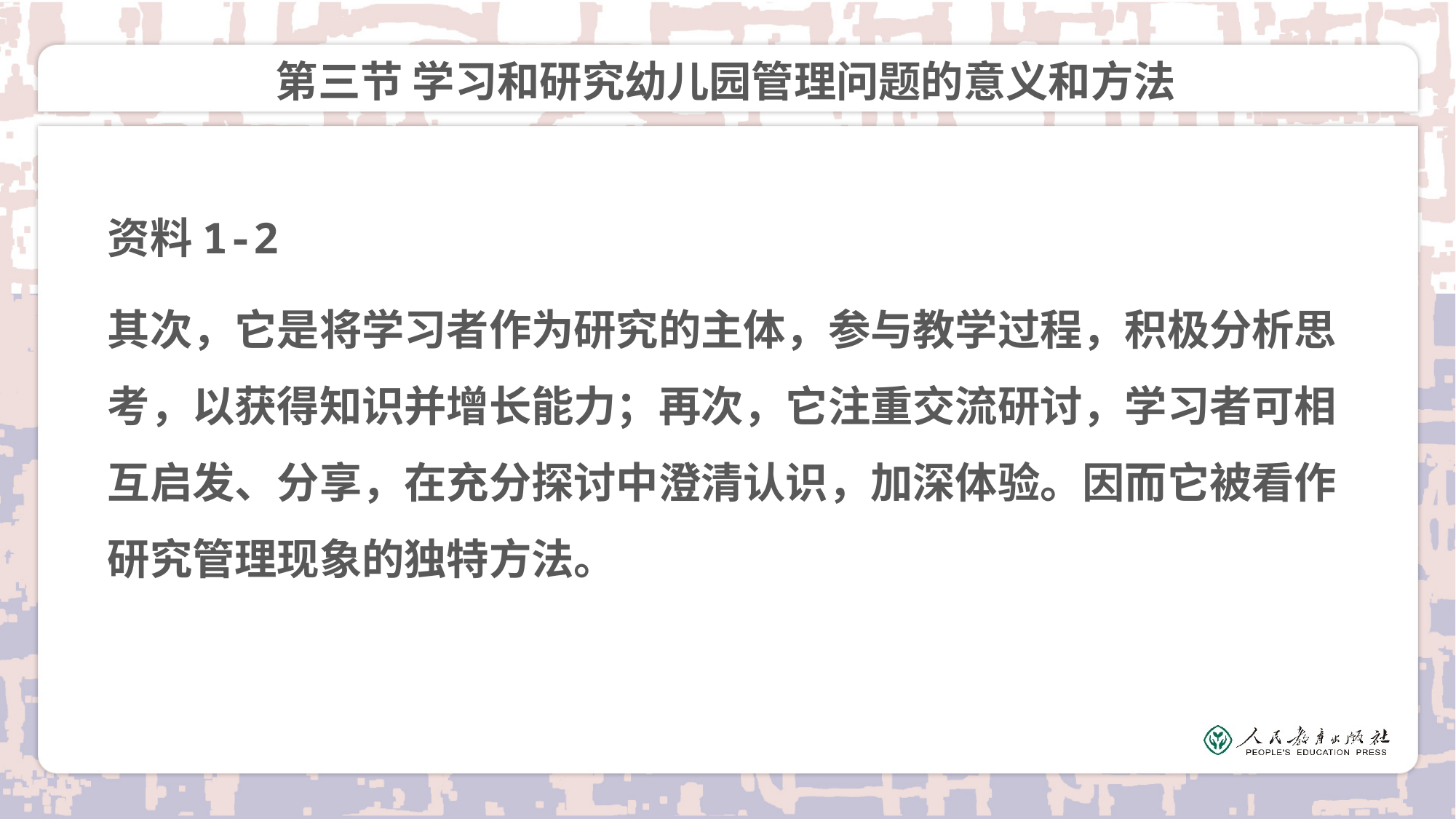

# 第三节 学习和研究幼儿园管理问题的意义和方法
资料1-2
其次，它是将学习者作为研究的主体，参与教学过程，积极分析思考，以获得知识并增长能力；再次，它注重交流研讨，学习者可相互启发、分享，在充分探讨中澄清认识，加深体验。因而它被看作研究管理现象的独特方法。